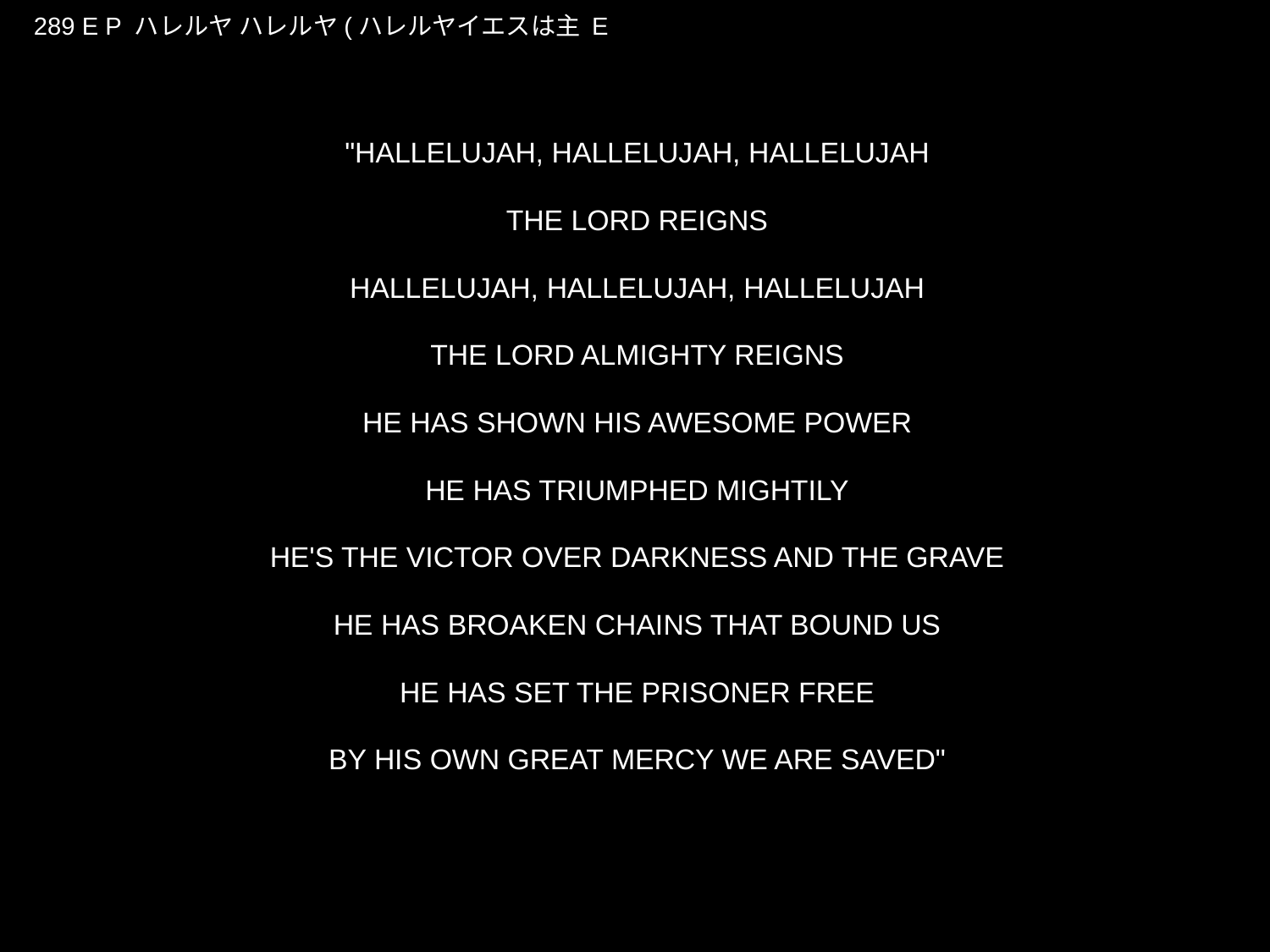

はれるやはれるやはれるやいえすはしゅ
★P
289 E P ハレルヤ ハレルヤ(ハレルヤイエスは主 E
★４
"HALLELUJAH, HALLELUJAH, HALLELUJAH
THE LORD REIGNS
HALLELUJAH, HALLELUJAH, HALLELUJAH
THE LORD ALMIGHTY REIGNS
HE HAS SHOWN HIS AWESOME POWER
HE HAS TRIUMPHED MIGHTILY
HE'S THE VICTOR OVER DARKNESS AND THE GRAVE
HE HAS BROAKEN CHAINS THAT BOUND US
HE HAS SET THE PRISONER FREE
BY HIS OWN GREAT MERCY WE ARE SAVED"